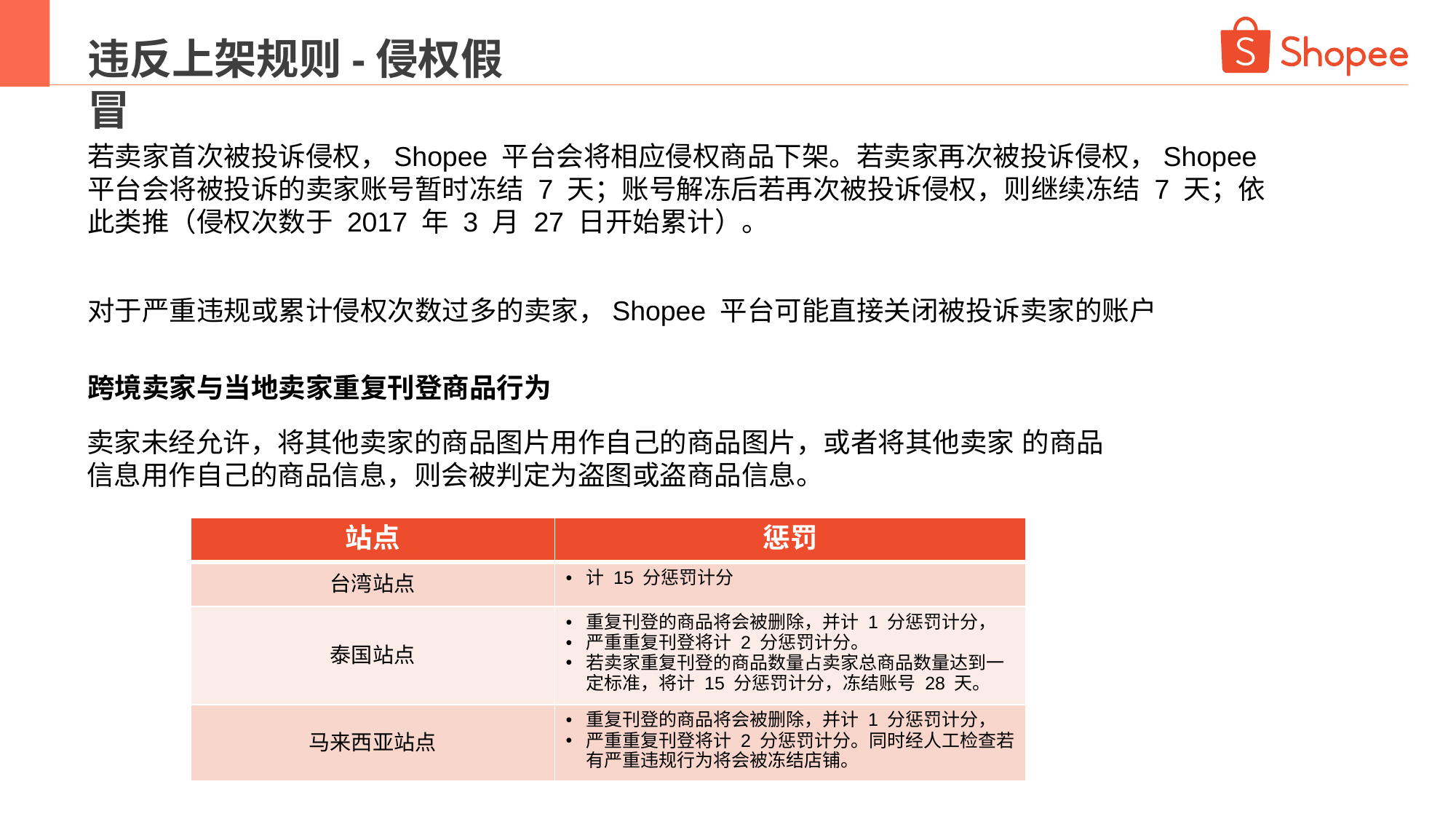

违反上架规则-侵权假冒
若卖家首次被投诉侵权，Shopee 平台会将相应侵权商品下架。若卖家再次被投诉侵权，Shopee 平台会将被投诉的卖家账号暂时冻结 7 天；账号解冻后若再次被投诉侵权，则继续冻结 7 天；依 此类推（侵权次数于 2017 年 3 月 27 日开始累计）。
对于严重违规或累计侵权次数过多的卖家，Shopee 平台可能直接关闭被投诉卖家的账户
跨境卖家与当地卖家重复刊登商品行为
卖家未经允许，将其他卖家的商品图片用作自己的商品图片，或者将其他卖家 的商品信息用作自己的商品信息，则会被判定为盗图或盗商品信息。
| 站点 | 惩罚 |
| --- | --- |
| 台湾站点 | 计 15 分惩罚计分 |
| 泰国站点 | 重复刊登的商品将会被删除，并计 1 分惩罚计分， 严重重复刊登将计 2 分惩罚计分。 若卖家重复刊登的商品数量占卖家总商品数量达到一定标准，将计 15 分惩罚计分，冻结账号 28 天。 |
| 马来西亚站点 | 重复刊登的商品将会被删除，并计 1 分惩罚计分， 严重重复刊登将计 2 分惩罚计分。同时经人工检查若有严重违规行为将会被冻结店铺。 |